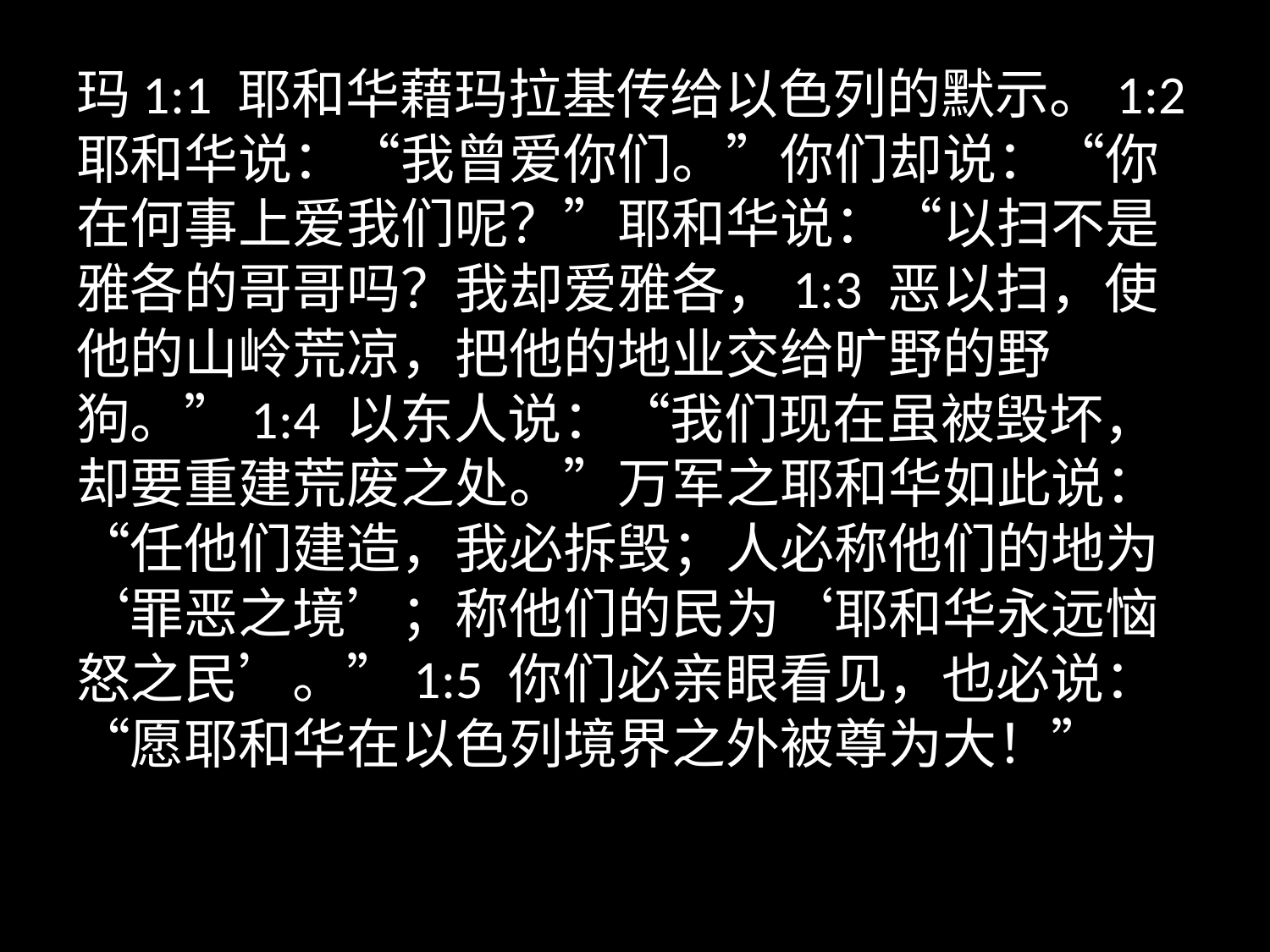

玛1:1 耶和华藉玛拉基传给以色列的默示。1:2 耶和华说：“我曾爱你们。”你们却说：“你在何事上爱我们呢？”耶和华说：“以扫不是雅各的哥哥吗？我却爱雅各，1:3 恶以扫，使他的山岭荒凉，把他的地业交给旷野的野狗。”1:4 以东人说：“我们现在虽被毁坏，却要重建荒废之处。”万军之耶和华如此说：“任他们建造，我必拆毁；人必称他们的地为‘罪恶之境’；称他们的民为‘耶和华永远恼怒之民’。”1:5 你们必亲眼看见，也必说：“愿耶和华在以色列境界之外被尊为大！”